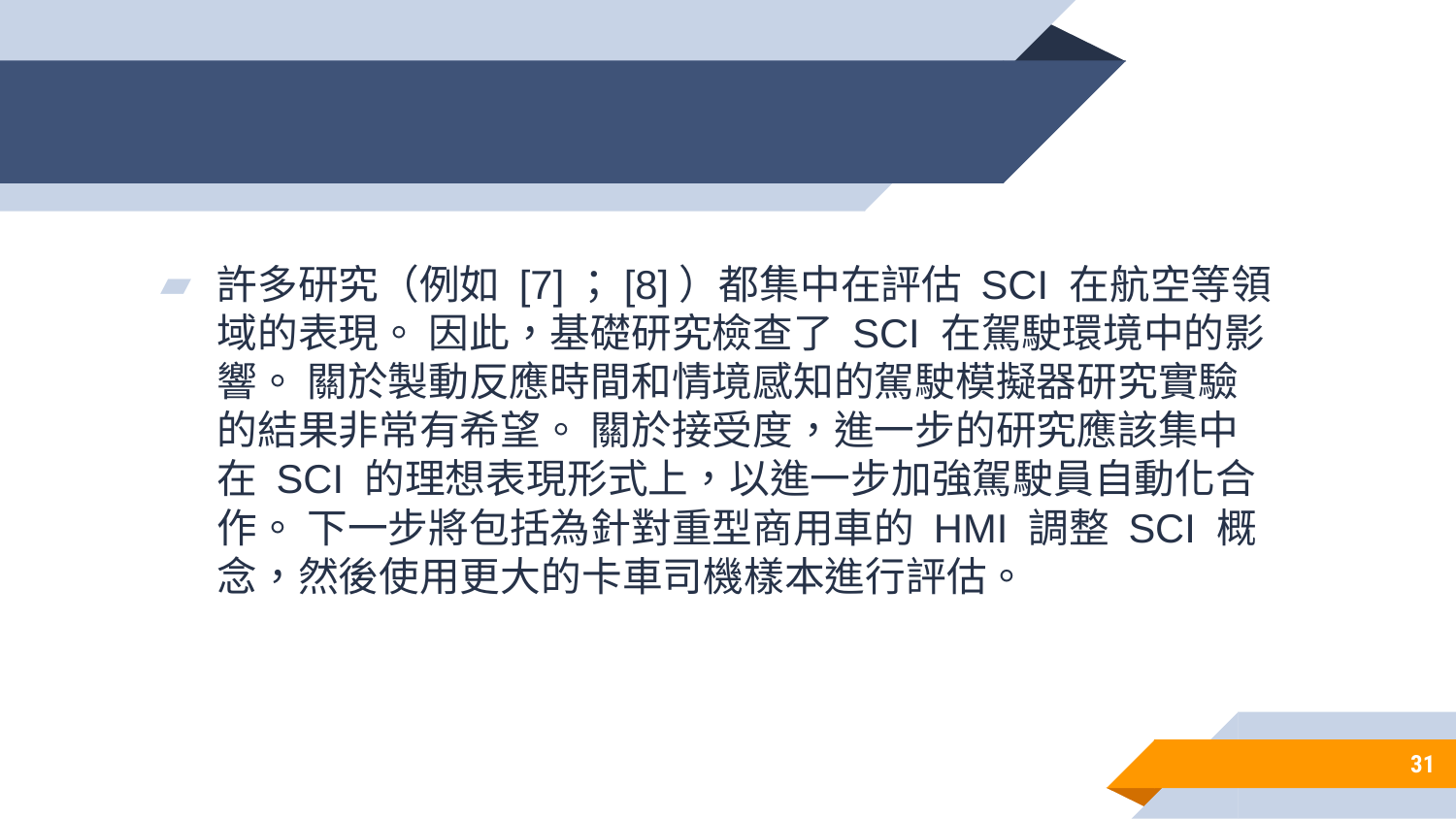

#
許多研究（例如 [7]；[8]）都集中在評估 SCI 在航空等領域的表現。 因此，基礎研究檢查了 SCI 在駕駛環境中的影響。 關於製動反應時間和情境感知的駕駛模擬器研究實驗的結果非常有希望。 關於接受度，進一步的研究應該集中在 SCI 的理想表現形式上，以進一步加強駕駛員自動化合作。 下一步將包括為針對重型商用車的 HMI 調整 SCI 概念，然後使用更大的卡車司機樣本進行評估。

31